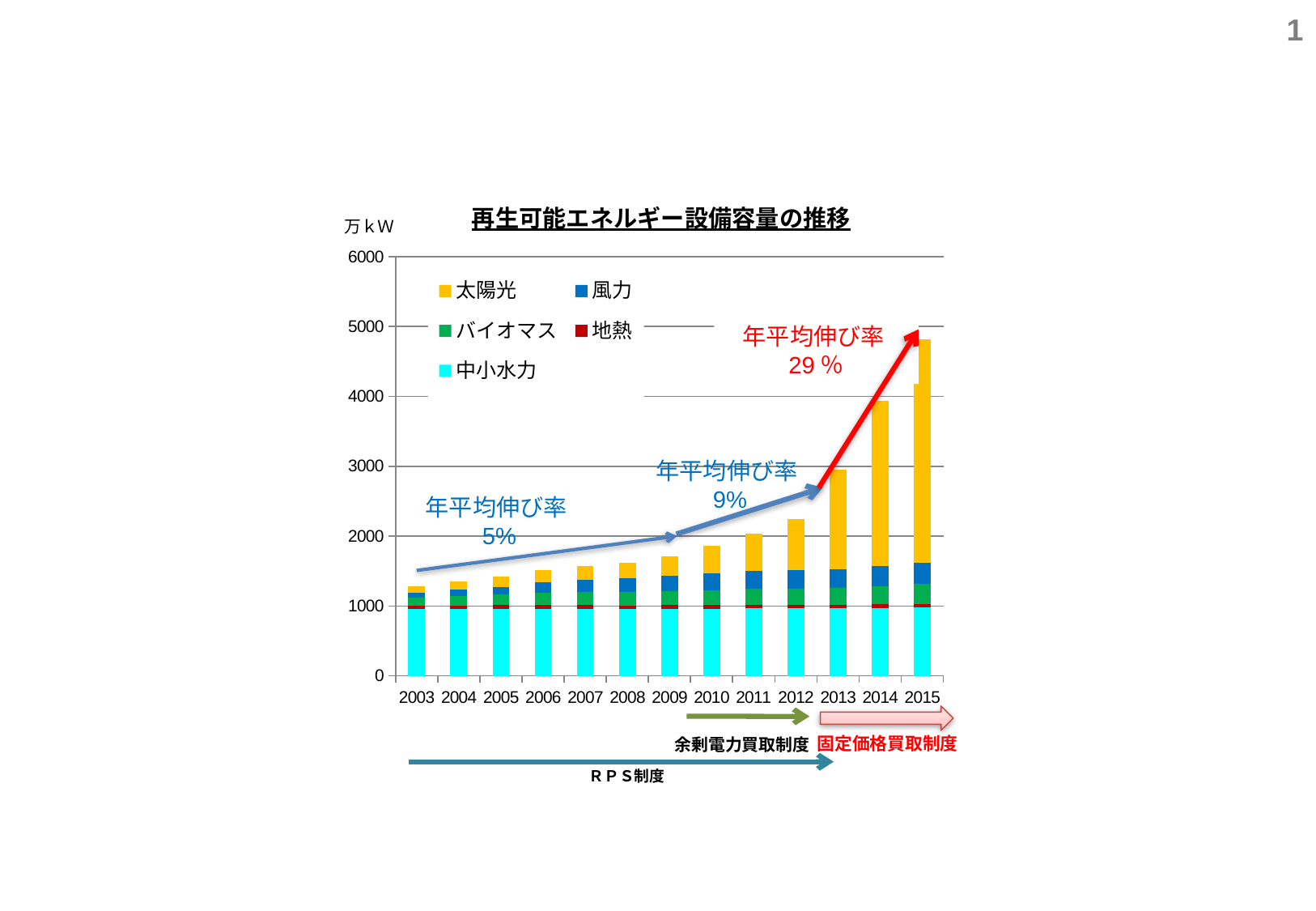

1
再生可能エネルギー設備容量の推移
万ｋＷ

### Chart

| Category |  |  |  |  |  |
|---|---|---|---|---|---|
| 2003 | 954.0 | 53.52 | 116.4178 | 68.0709 | 92.72299999999998 |
| 2004 | 954.0 | 53.419 | 134.3466 | 92.5421 | 119.95979999999999 |
| 2005 | 956.0 | 53.419 | 151.3478 | 108.4831 | 150.358 |
| 2006 | 956.6791 | 53.521 | 179.257 | 149.0087 | 177.1422 |
| 2007 | 957.3543 | 53.521 | 192.3813 | 167.4429 | 198.0958 |
| 2008 | 952.5157 | 53.521 | 197.5172 | 188.2133 | 221.7302 |
| 2009 | 955.8931 | 53.771 | 201.4881 | 218.5697 | 283.9382 |
| 2010 | 957.9081 | 54.009 | 214.1106 | 244.17 | 390.1494 |
| 2011 | 962.8789 | 54.009 | 230.8119 | 255.6182 | 530.5392999999999 |
| 2012 | 963.6524 | 51.609 | 233.5119 | 264.1842 | 727.6989080000001 |
| 2013 | 964.0523999999999 | 51.609 | 238.0119 | 270.7241 | 1431.8989080000001 |
| 2014 | 972.3523999999999 | 52.009 | 253.8119 | 292.82410000000004 | 2371.1989080000003 |
| 2015 | 977.8523999999999 | 52.509 | 280.9119 | 302.92410000000007 | 3205.798908 |
年平均伸び率29％
年平均伸び率9%
年平均伸び率5%

固定価格買取制度
余剰電力買取制度
ＲＰＳ制度